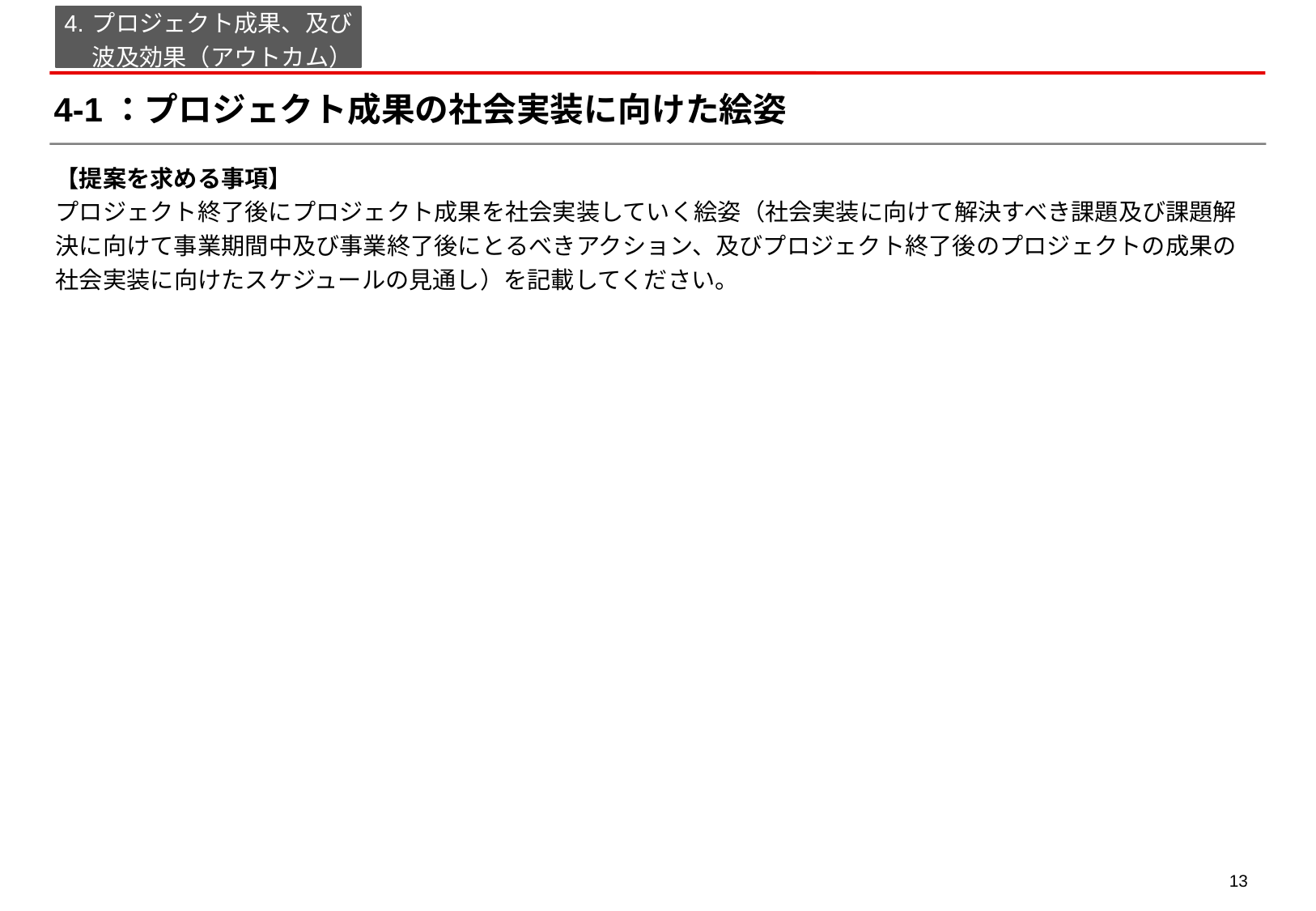

プロジェクト成果、及び
波及効果（アウトカム）
# 4-1：プロジェクト成果の社会実装に向けた絵姿
【提案を求める事項】
プロジェクト終了後にプロジェクト成果を社会実装していく絵姿（社会実装に向けて解決すべき課題及び課題解決に向けて事業期間中及び事業終了後にとるべきアクション、及びプロジェクト終了後のプロジェクトの成果の社会実装に向けたスケジュールの見通し）を記載してください。